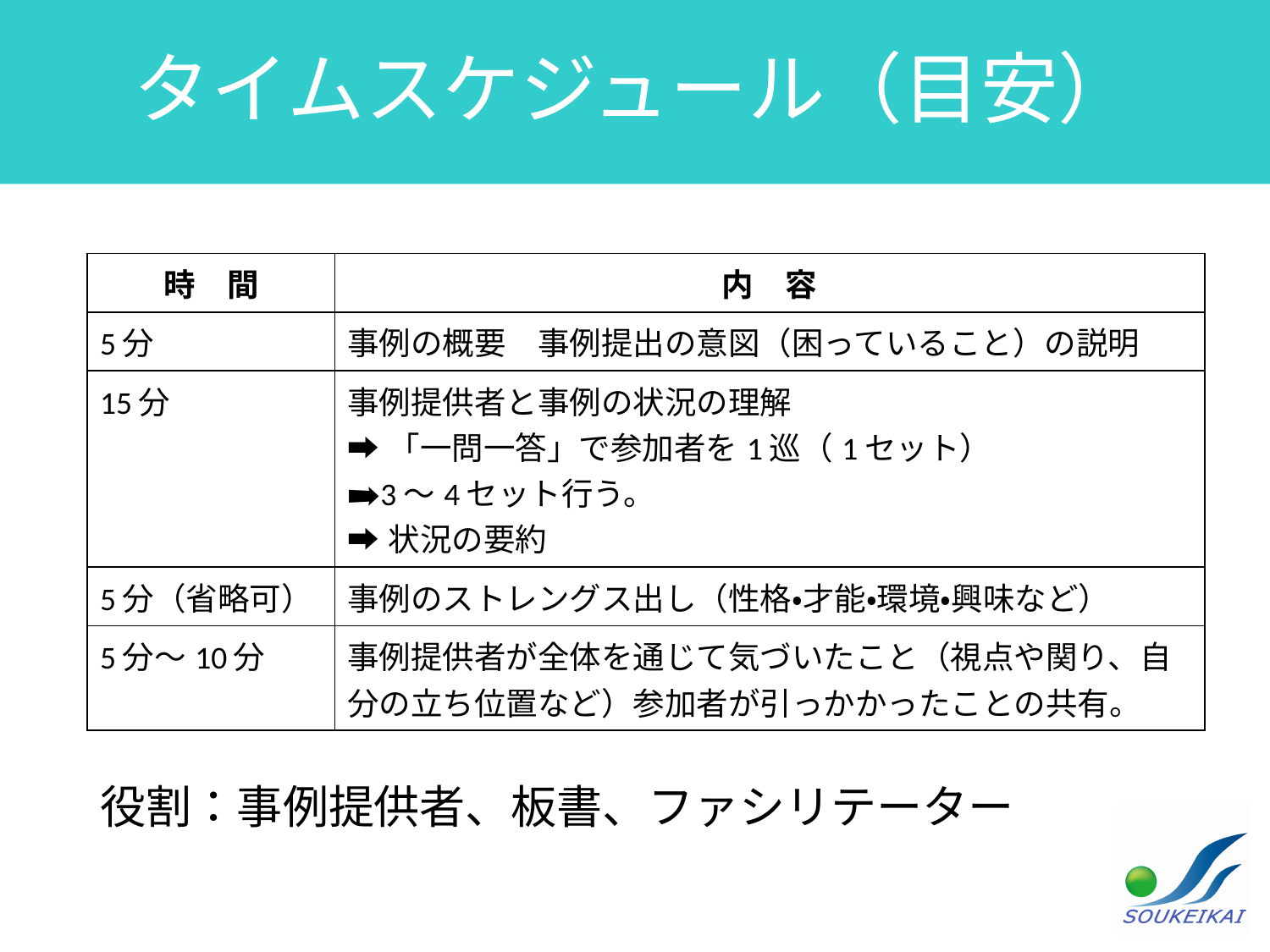

# タイムスケジュール（目安）
| 時　間 | 内　容 |
| --- | --- |
| 5分 | 事例の概要　事例提出の意図（困っていること）の説明 |
| 15分 | 事例提供者と事例の状況の理解 ➡「一問一答」で参加者を1巡（1セット） ➡3～4セット行う。 ➡状況の要約 |
| 5分（省略可） | 事例のストレングス出し（性格・才能・環境・興味など） |
| 5分～10分 | 事例提供者が全体を通じて気づいたこと（視点や関り、自分の立ち位置など）参加者が引っかかったことの共有。 |
役割：事例提供者、板書、ファシリテーター